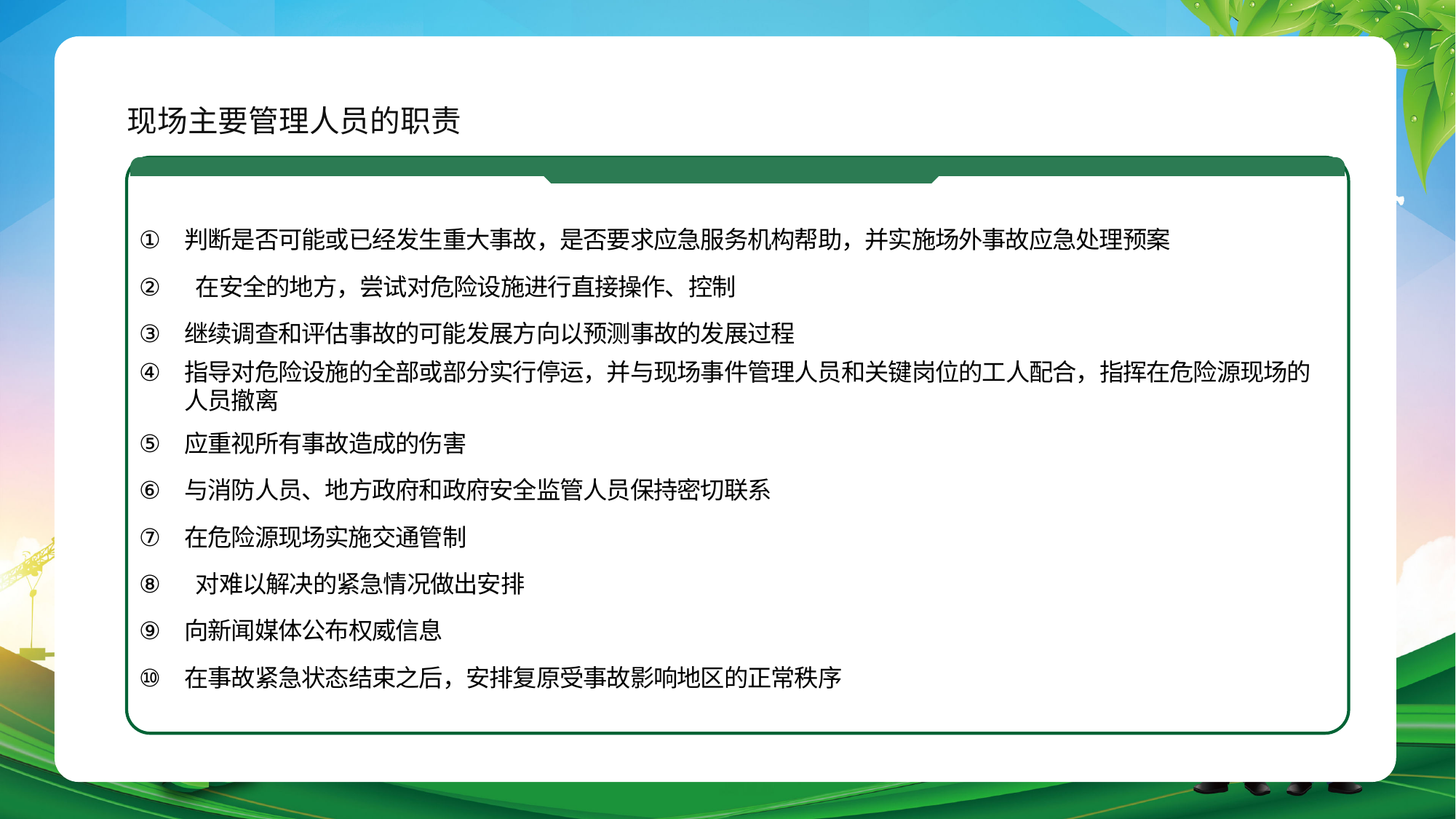

现场主要管理人员的职责

判断是否可能或已经发生重大事故，是否要求应急服务机构帮助，并实施场外事故应急处理预案
 在安全的地方，尝试对危险设施进行直接操作、控制
继续调查和评估事故的可能发展方向以预测事故的发展过程
指导对危险设施的全部或部分实行停运，并与现场事件管理人员和关键岗位的工人配合，指挥在危险源现场的人员撤离
应重视所有事故造成的伤害
与消防人员、地方政府和政府安全监管人员保持密切联系
在危险源现场实施交通管制
 对难以解决的紧急情况做出安排
向新闻媒体公布权威信息
在事故紧急状态结束之后，安排复原受事故影响地区的正常秩序